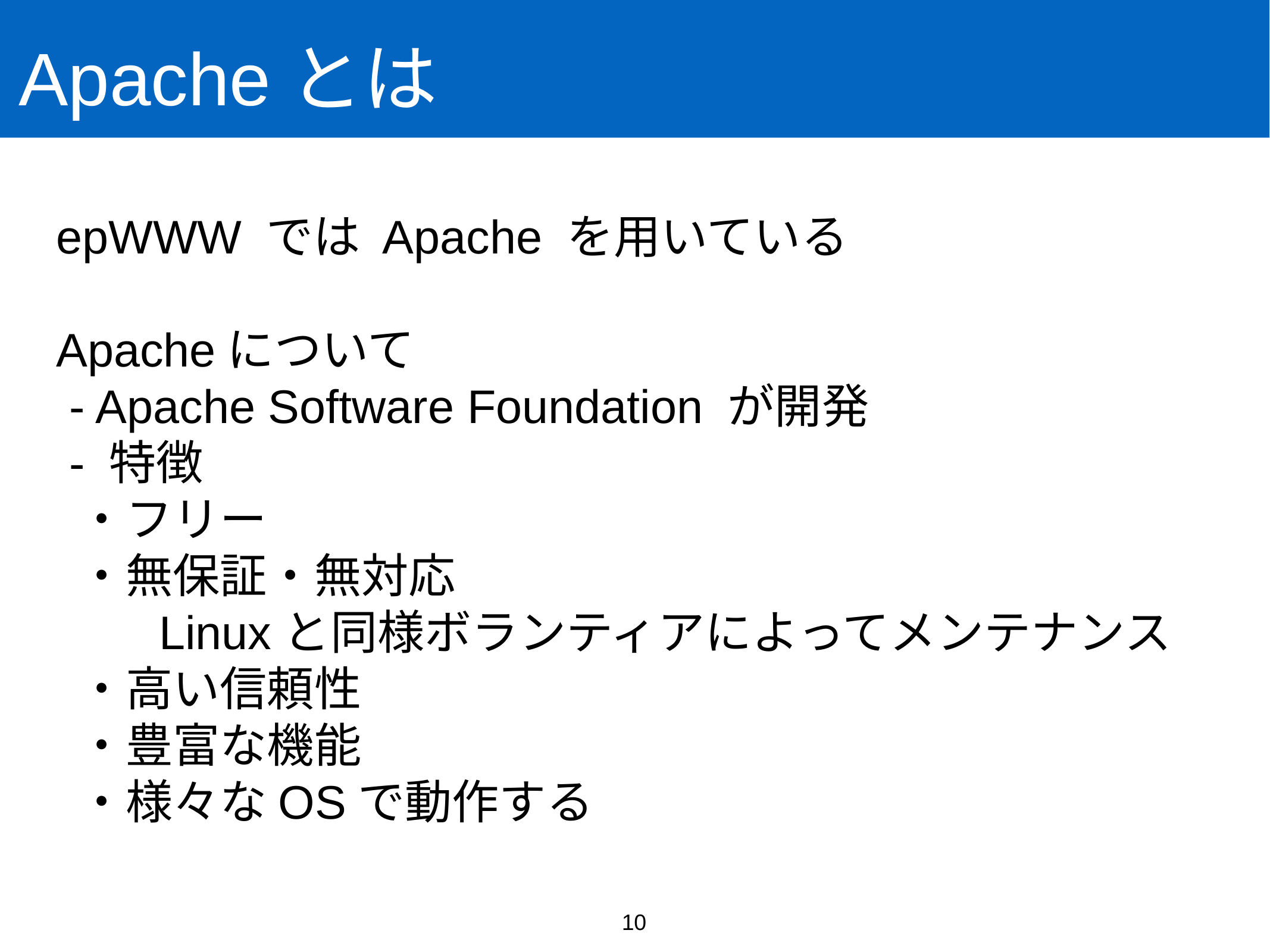

Apacheとは
epWWW では Apache を用いている

Apacheについて
 - Apache Software Foundation が開発
 - 特徴
・フリー
・無保証・無対応
　Linuxと同様ボランティアによってメンテナンス
・高い信頼性
・豊富な機能
・様々なOSで動作する
10